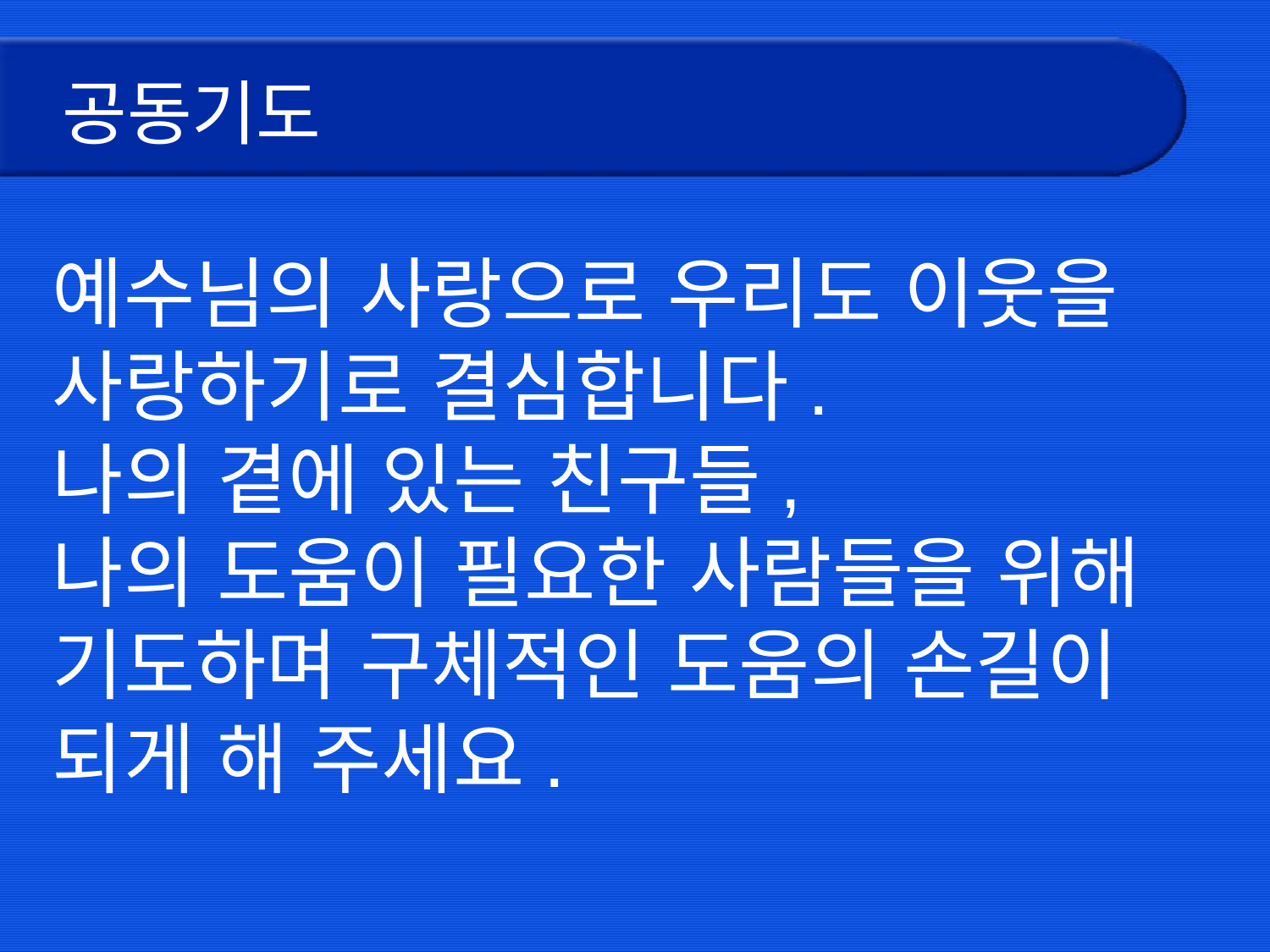

# 공동기도

예수님의 사랑으로 우리도 이웃을 사랑하기로 결심합니다.
나의 곁에 있는 친구들,
나의 도움이 필요한 사람들을 위해 기도하며 구체적인 도움의 손길이 되게 해 주세요.